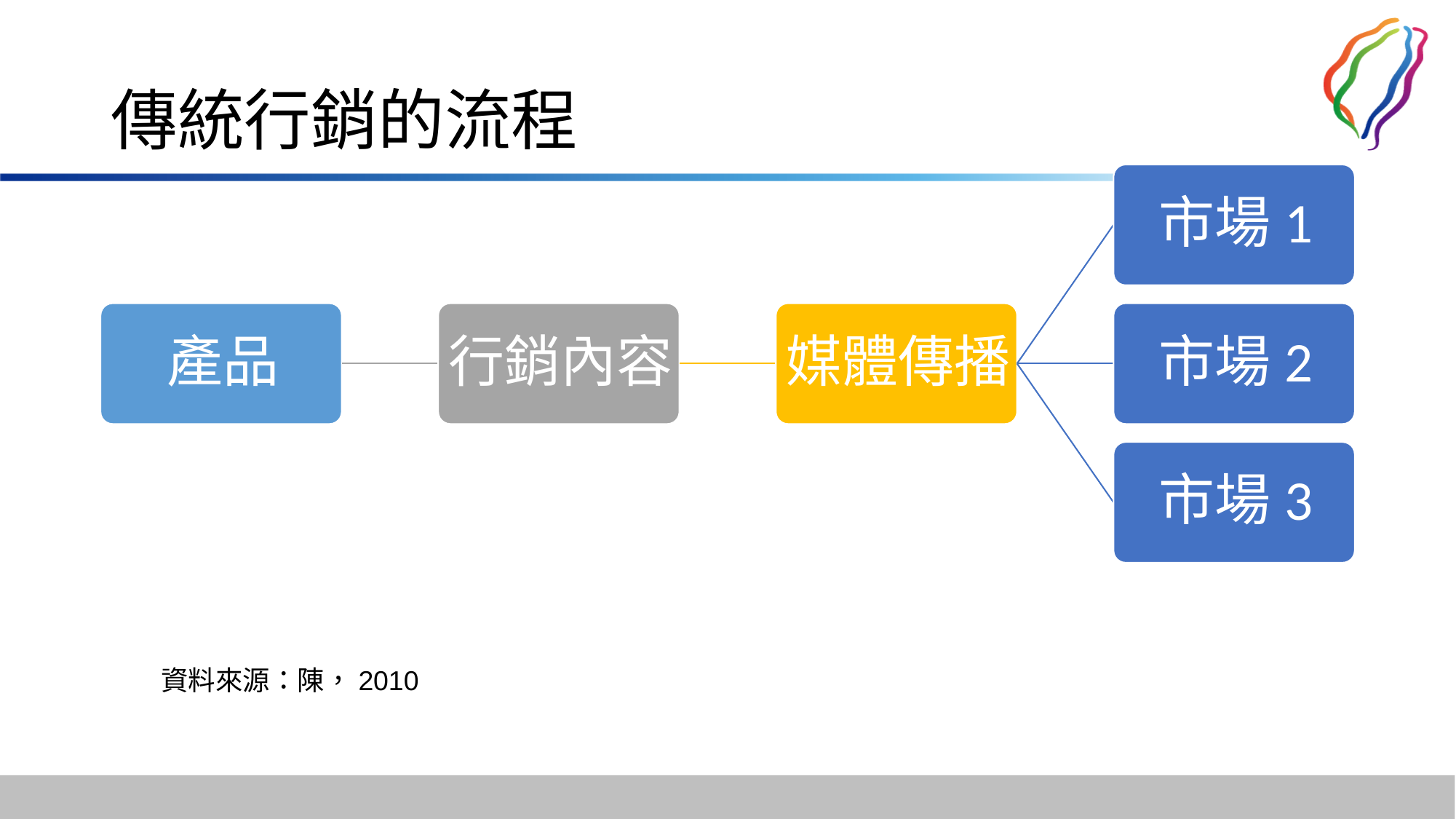

# 傳統行銷的流程
產品

行銷內容

媒體傳播

市場1

市場2

市場3
資料來源：陳，2010